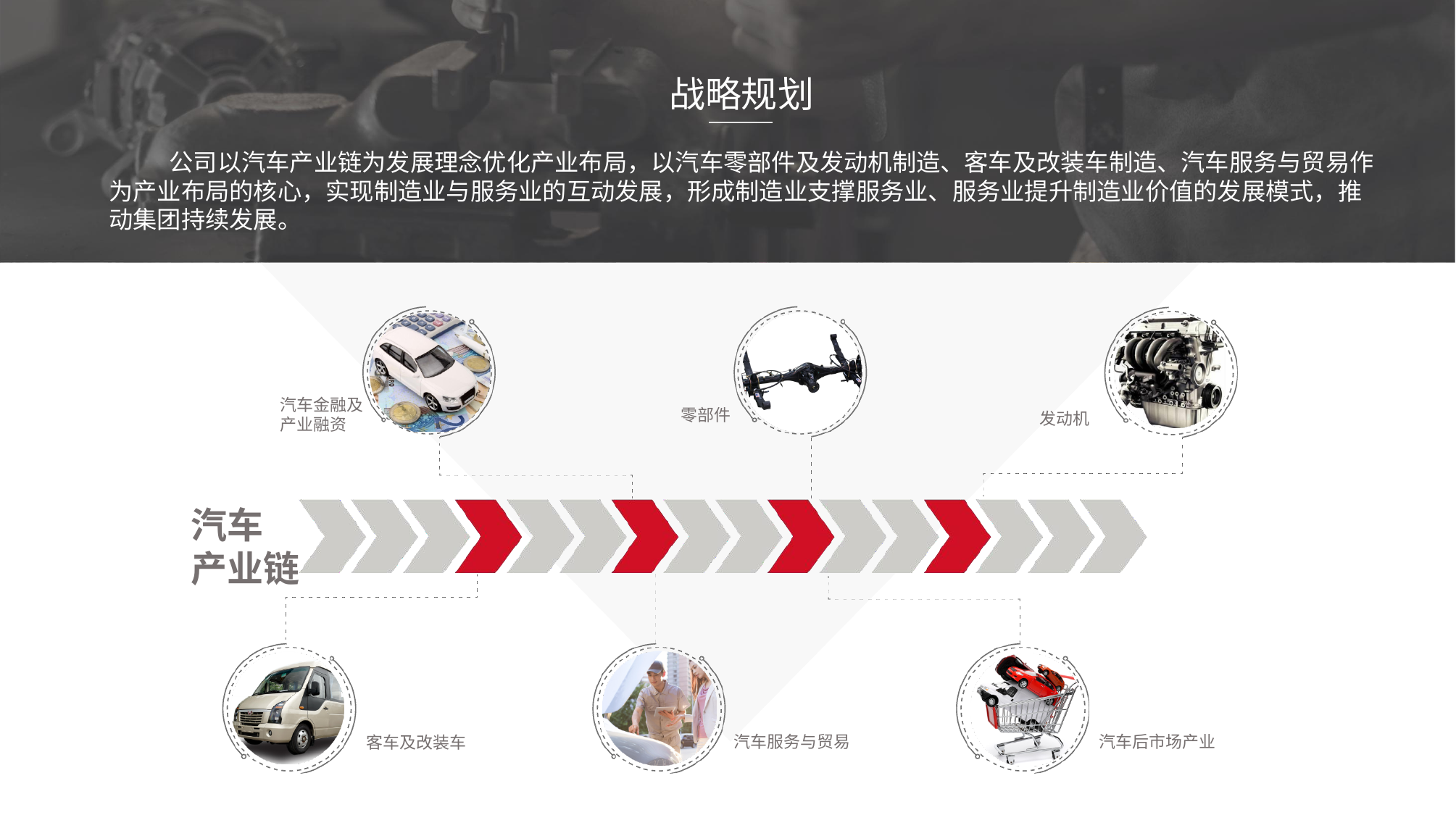

# 战略规划

公司以汽车产业链为发展理念优化产业布局，以汽车零部件及发动机制造、客车及改装车制造、汽车服务与贸易作 为产业布局的核心，实现制造业与服务业的互动发展，形成制造业支撑服务业、服务业提升制造业价值的发展模式，推 动集团持续发展。

汽车金融及 产业融资
零部件
发动机
汽车 产业链

汽车服务与贸易
汽车后市场产业
客车及改装车